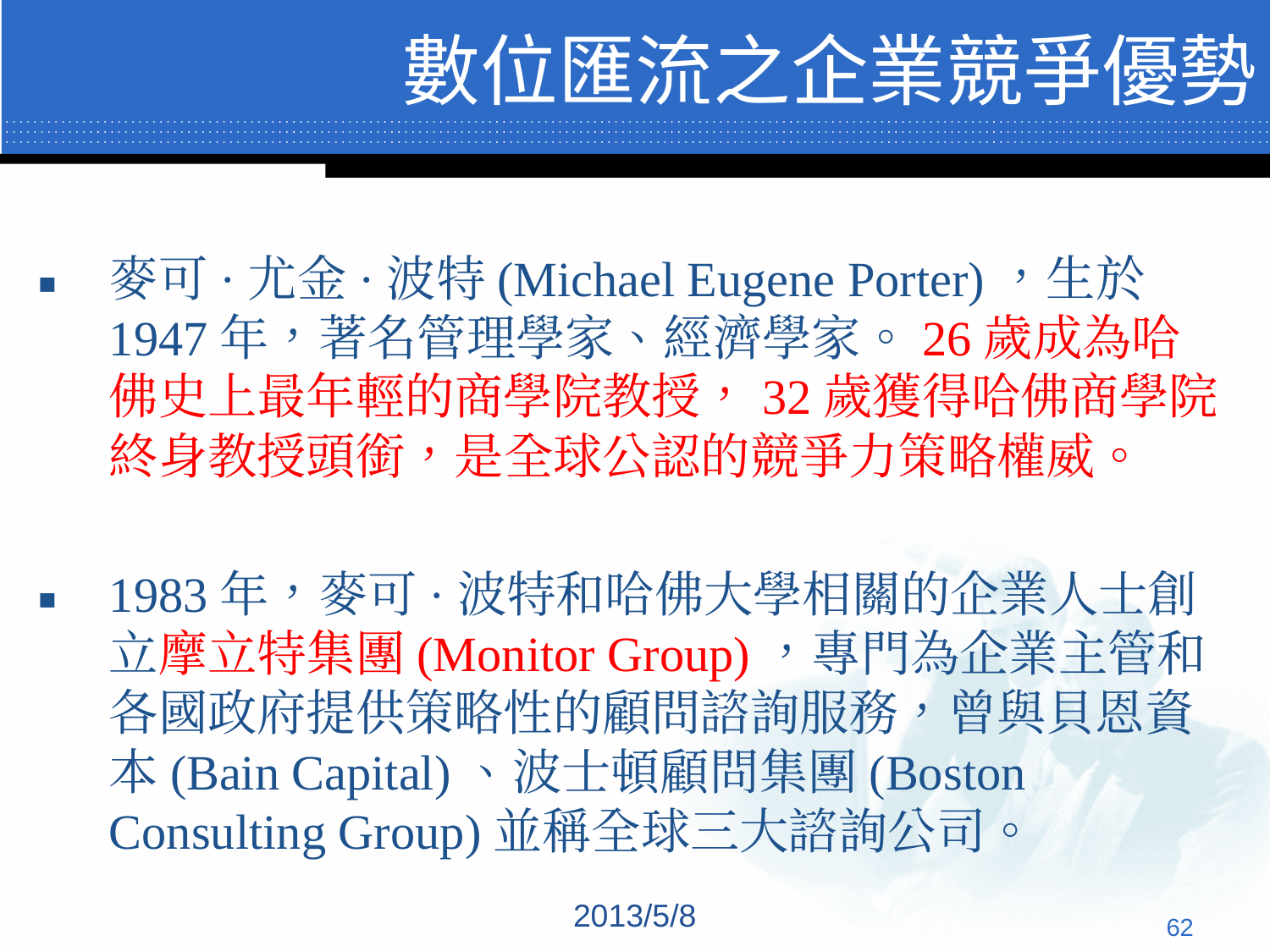

# 數位匯流之企業競爭優勢

麥可·尤金·波特(Michael Eugene Porter)，生於1947年，著名管理學家、經濟學家。26歲成為哈佛史上最年輕的商學院教授，32歲獲得哈佛商學院終身教授頭銜，是全球公認的競爭力策略權威。

1983年，麥可·波特和哈佛大學相關的企業人士創立摩立特集團(Monitor Group)，專門為企業主管和各國政府提供策略性的顧問諮詢服務，曾與貝恩資本(Bain Capital)、波士頓顧問集團(Boston Consulting Group)並稱全球三大諮詢公司。
2013/5/8
62